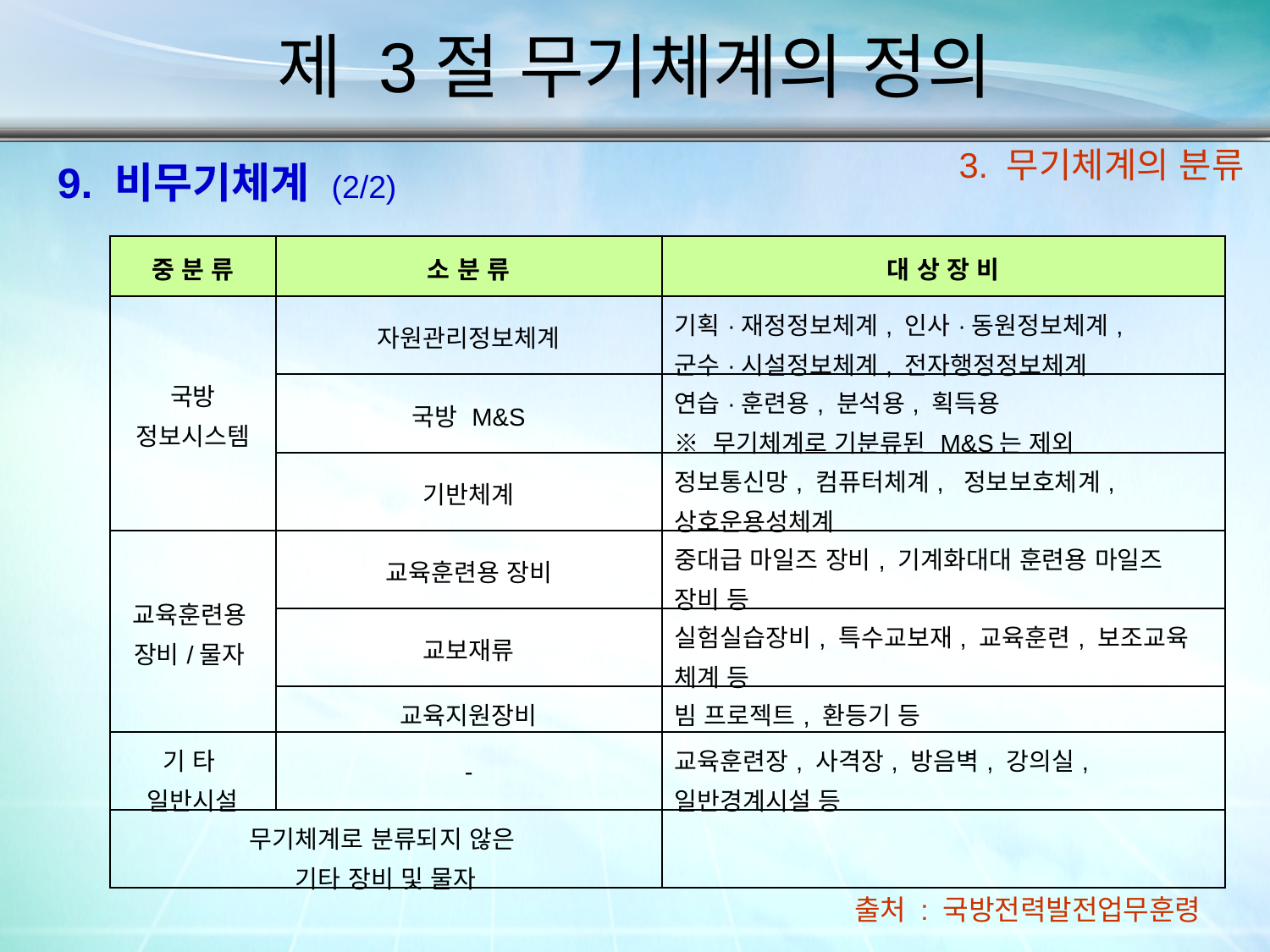

제 3절 무기체계의 정의
3. 무기체계의 분류
9. 비무기체계 (2/2)

| 중 분 류 | 소 분 류 | 대 상 장 비 |
| --- | --- | --- |
| 국방 정보시스템 | 자원관리정보체계 | 기획·재정정보체계, 인사·동원정보체계, 군수·시설정보체계, 전자행정정보체계 |
|  | 국방 M&S | 연습·훈련용, 분석용, 획득용 ※ 무기체계로 기분류된 M&S는 제외 |
|  | 기반체계 | 정보통신망, 컴퓨터체계, 정보보호체계, 상호운용성체계 |
| 교육훈련용 장비/물자 | 교육훈련용 장비 | 중대급 마일즈 장비, 기계화대대 훈련용 마일즈 장비 등 |
|  | 교보재류 | 실험실습장비, 특수교보재, 교육훈련, 보조교육 체계 등 |
|  | 교육지원장비 | 빔 프로젝트, 환등기 등 |
| 기 타 일반시설 | - | 교육훈련장, 사격장, 방음벽, 강의실, 일반경계시설 등 |
| 무기체계로 분류되지 않은 기타 장비 및 물자 |  |  |

출처 : 국방전력발전업무훈령